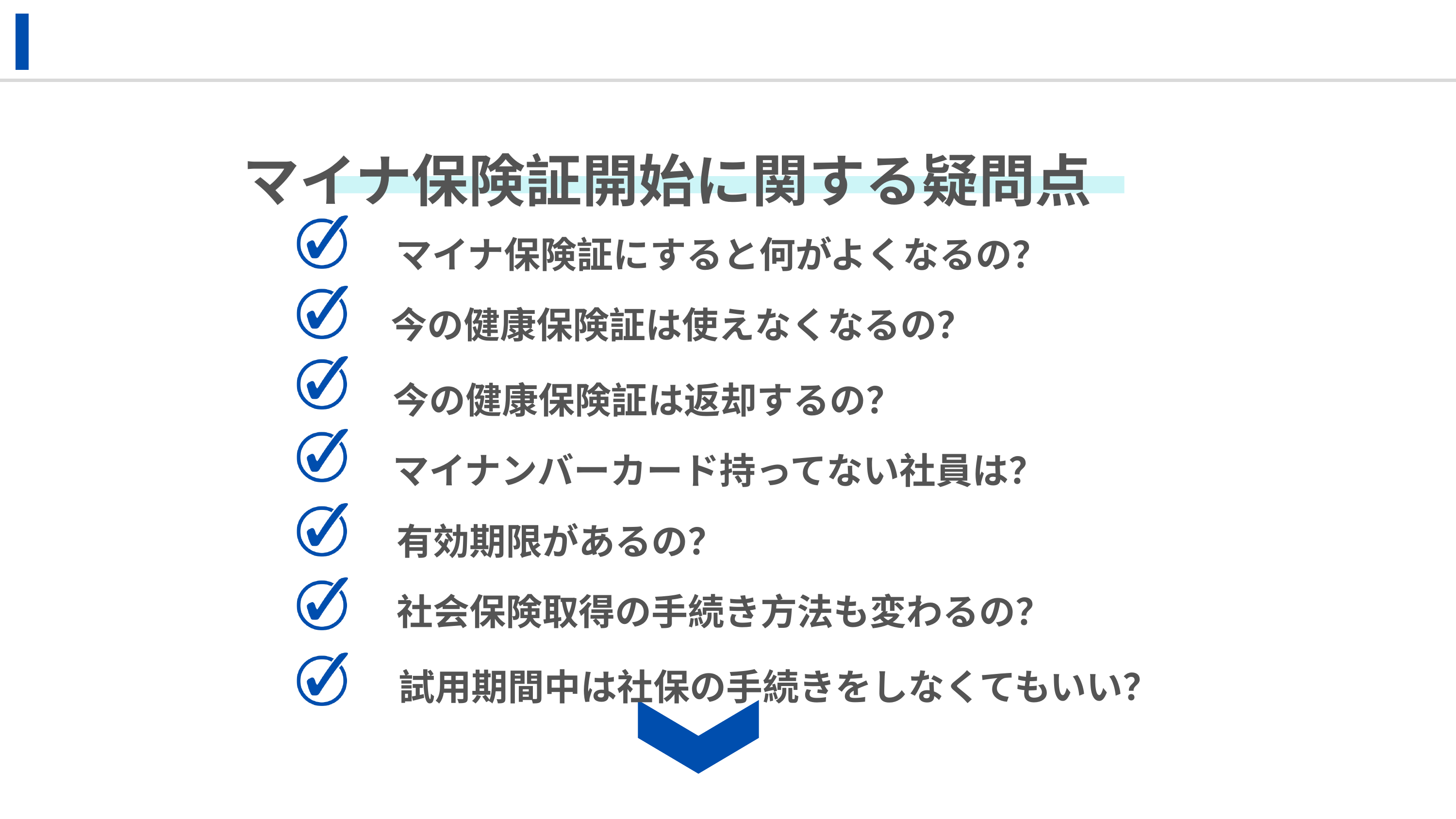

マイナ保険証開始に関する疑問点

マイナ保険証にすると何がよくなるの？

今の健康保険証は使えなくなるの？

今の健康保険証は返却するの？

マイナンバーカード持ってない社員は？
有効期限があるの？

社会保険取得の手続き方法も変わるの？

試用期間中は社保の手続きをしなくてもいい？